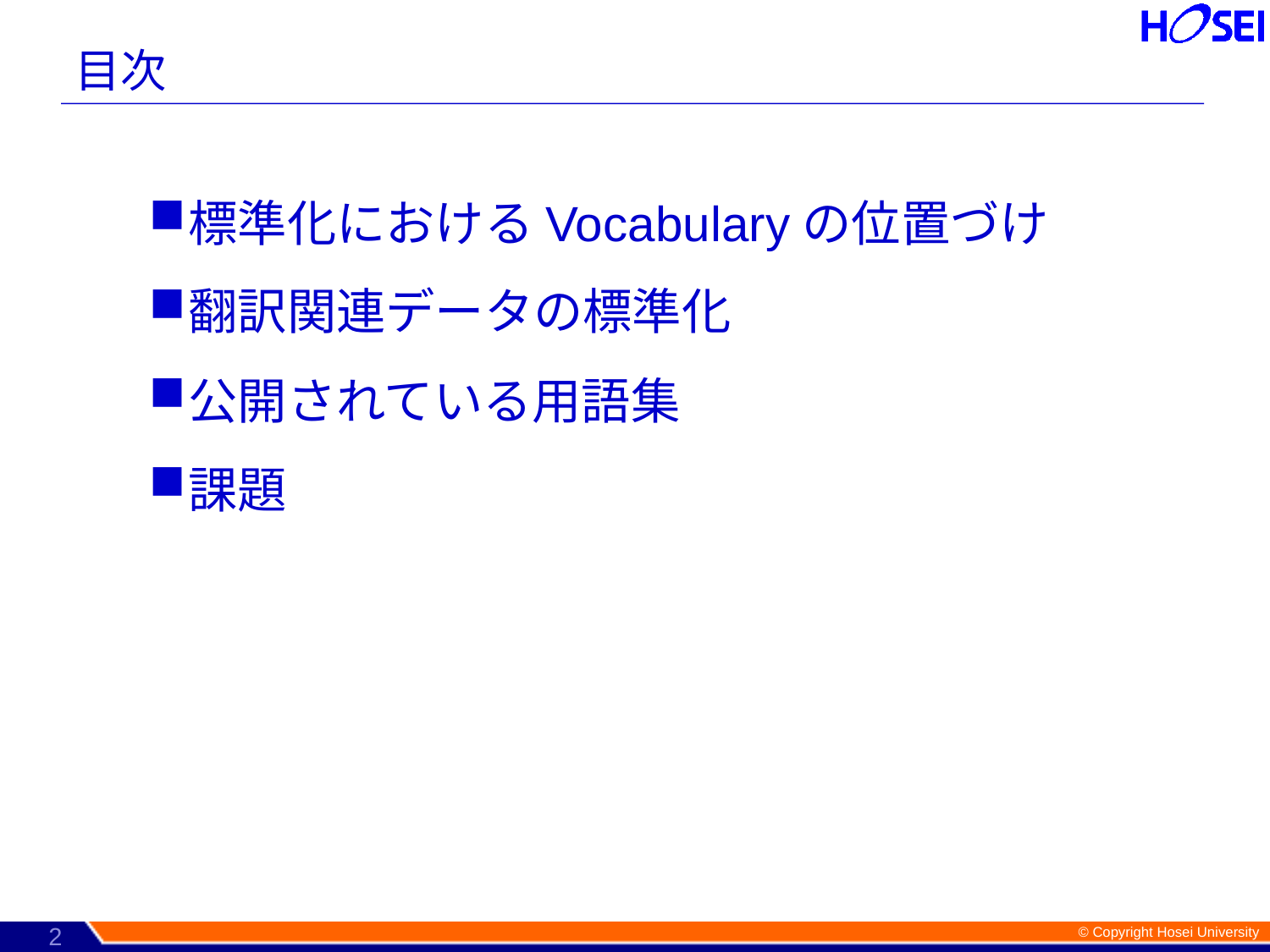

# 目次
標準化におけるVocabularyの位置づけ
翻訳関連データの標準化
公開されている用語集
課題
2